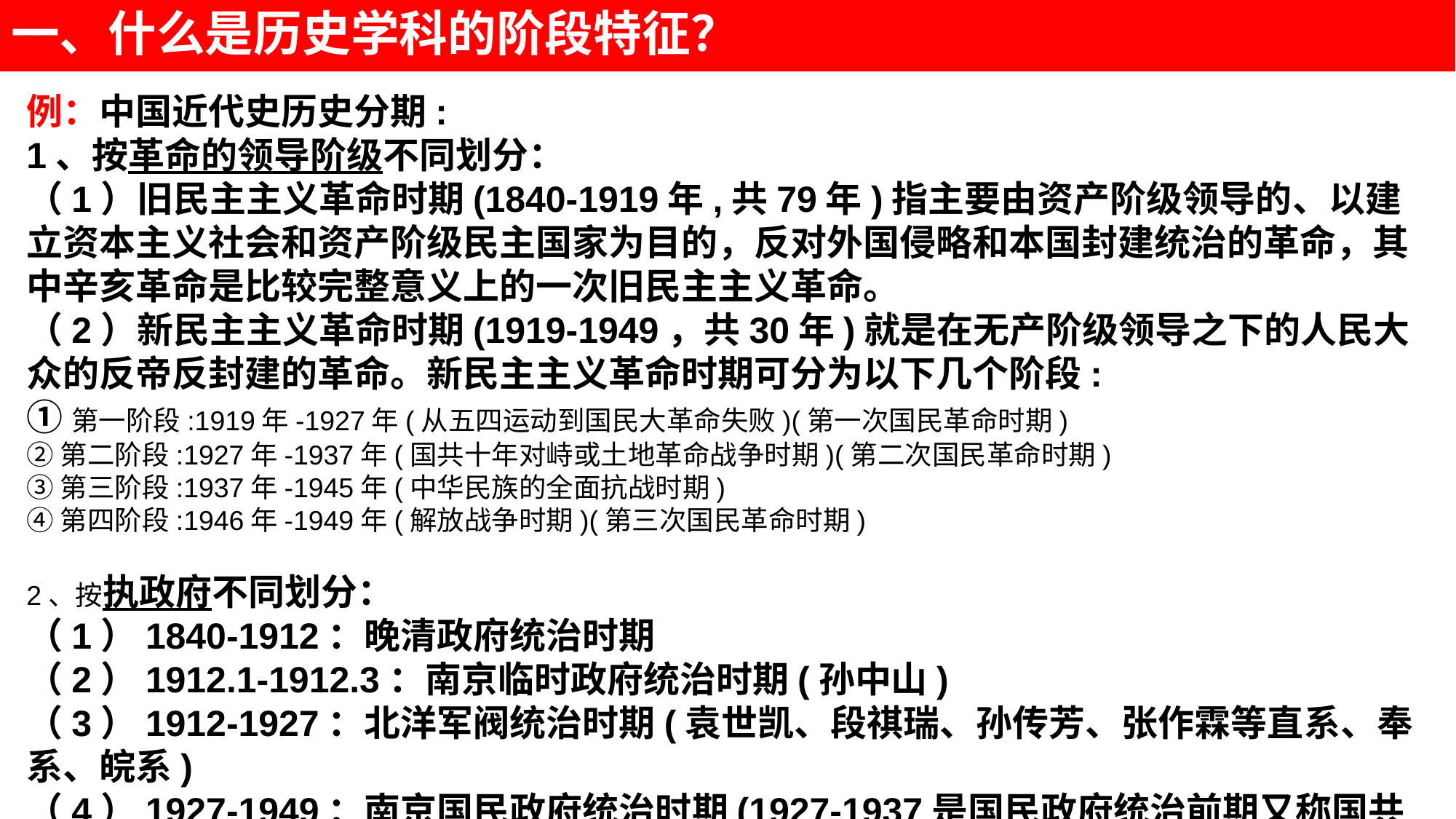

一、什么是历史学科的阶段特征？
例：中国近代史历史分期:1、按革命的领导阶级不同划分：（1）旧民主主义革命时期(1840-1919年,共79年)指主要由资产阶级领导的、以建立资本主义社会和资产阶级民主国家为目的，反对外国侵略和本国封建统治的革命，其中辛亥革命是比较完整意义上的一次旧民主主义革命。（2）新民主主义革命时期(1919-1949，共30年)就是在无产阶级领导之下的人民大众的反帝反封建的革命。新民主主义革命时期可分为以下几个阶段:①第一阶段:1919年-1927年(从五四运动到国民大革命失败)(第一次国民革命时期)②第二阶段:1927年-1937年(国共十年对峙或土地革命战争时期)(第二次国民革命时期)③第三阶段:1937年-1945年(中华民族的全面抗战时期)④第四阶段:1946年-1949年(解放战争时期)(第三次国民革命时期) 2、按执政府不同划分：（1）1840-1912：晚清政府统治时期（2）1912.1-1912.3：南京临时政府统治时期(孙中山)（3）1912-1927：北洋军阀统治时期(袁世凯、段祺瑞、孙传芳、张作霖等直系、奉系、皖系)（4）1927-1949：南京国民政府统治时期(1927-1937是国民政府统治前期又称国共十年对峙时期或士地革命时期；1937-1949 是国民政府统治）